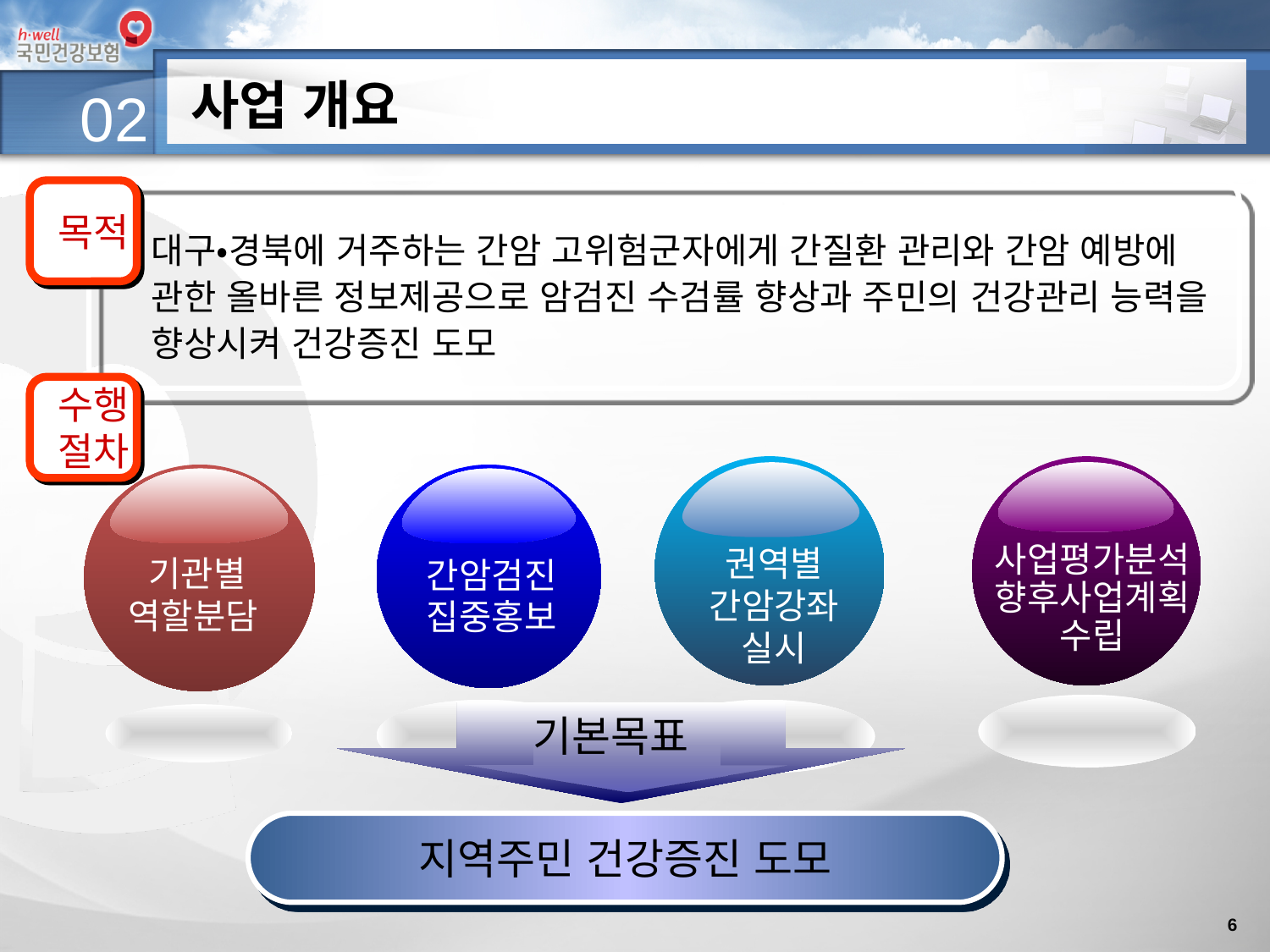

사업 개요
02

 목적
대구•경북에 거주하는 간암 고위험군자에게 간질환 관리와 간암 예방에 관한 올바른 정보제공으로 암검진 수검률 향상과 주민의 건강관리 능력을 향상시켜 건강증진 도모
 수행
 절차

권역별
간암강좌
실시

사업평가분석 향후사업계획수립

 기관별
역할분담

간암검진
집중홍보

기본목표

지역주민 건강증진 도모
6